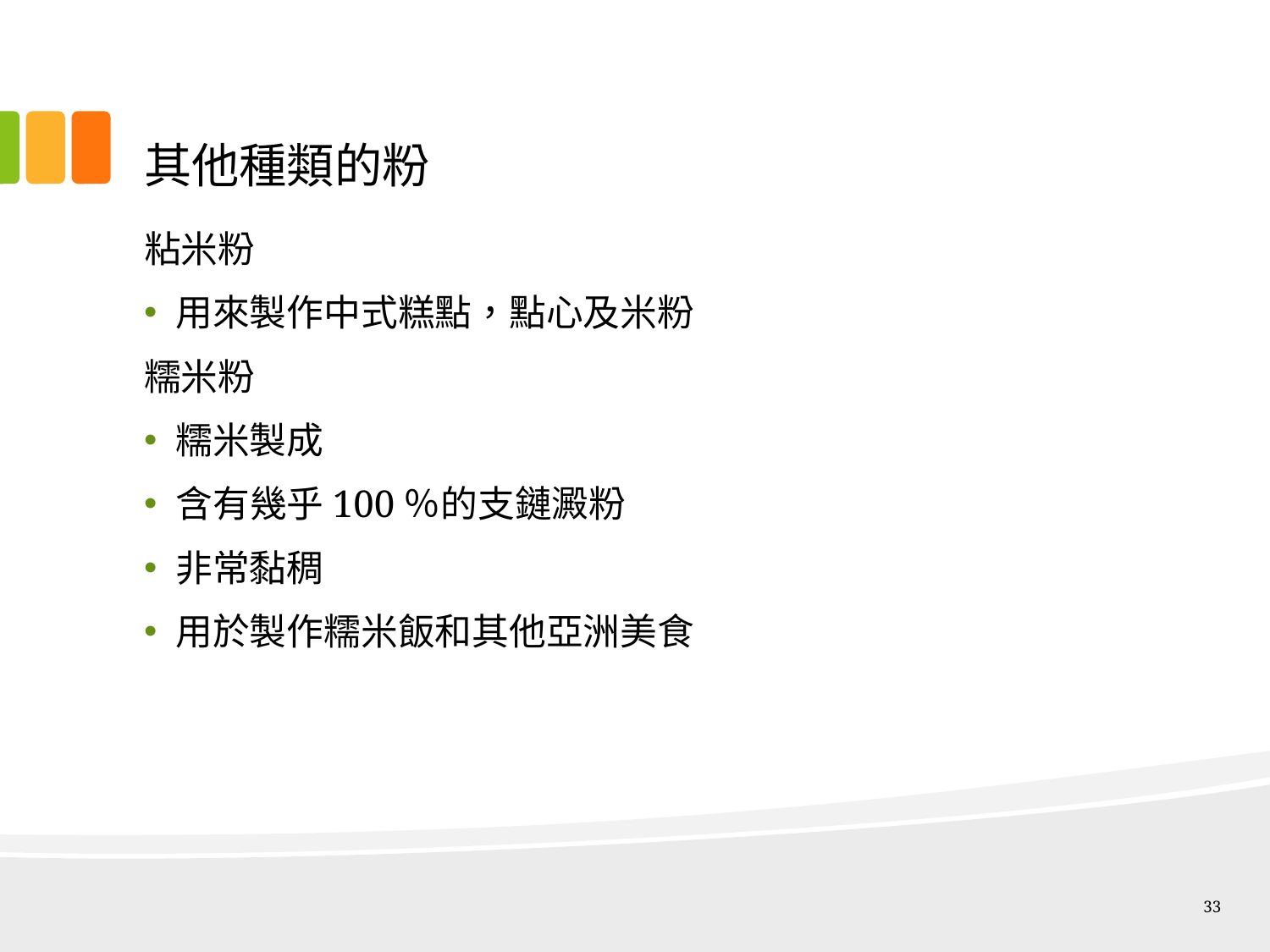

# 其他種類的粉
粘米粉
用來製作中式糕點，點心及米粉
糯米粉
糯米製成
含有幾乎100％的支鏈澱粉
非常黏稠
用於製作糯米飯和其他亞洲美食
33